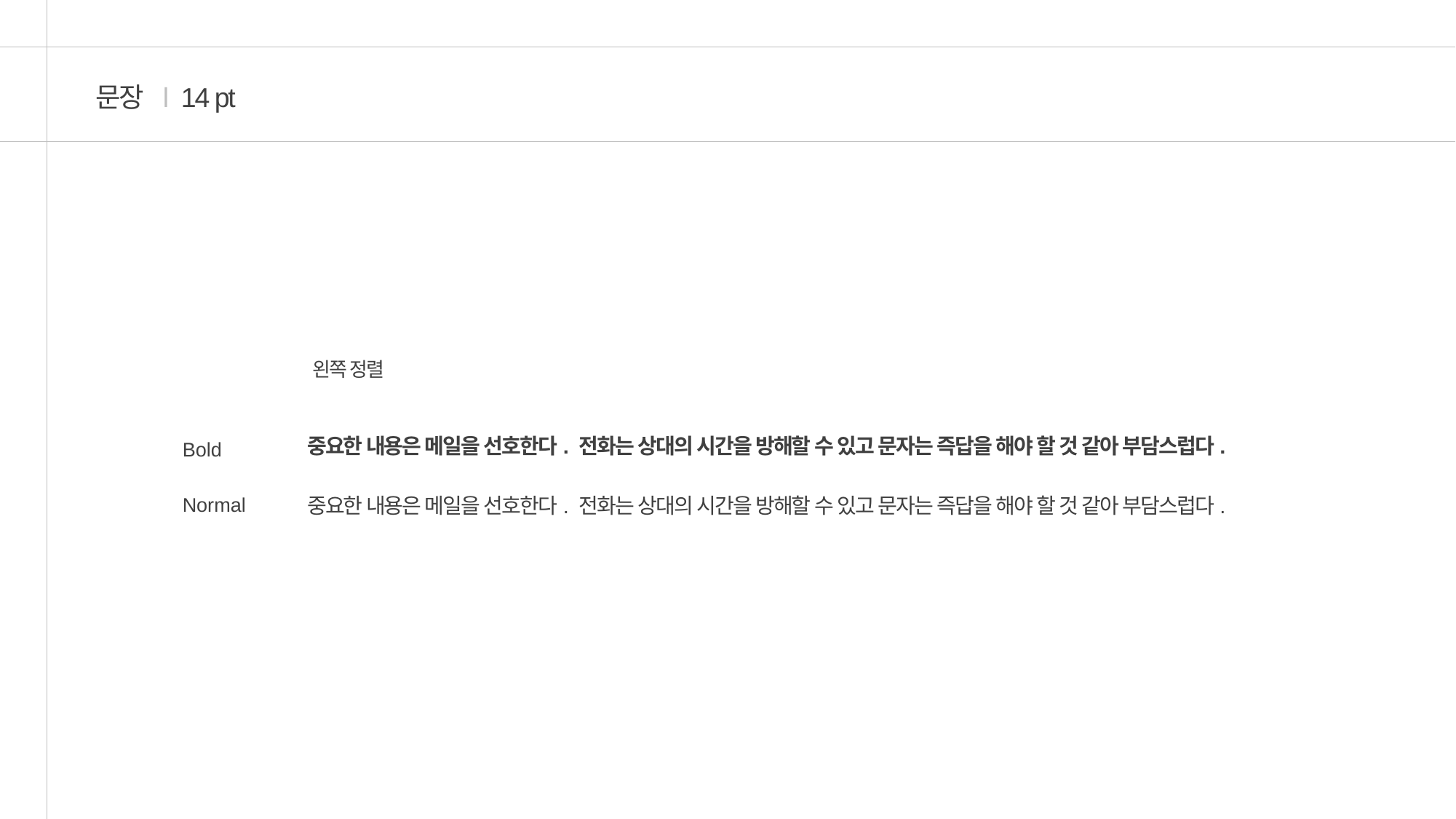

문장  l  14 pt
왼쪽 정렬
중요한 내용은 메일을 선호한다. 전화는 상대의 시간을 방해할 수 있고 문자는 즉답을 해야 할 것 같아 부담스럽다.
Bold
Normal
중요한 내용은 메일을 선호한다. 전화는 상대의 시간을 방해할 수 있고 문자는 즉답을 해야 할 것 같아 부담스럽다.